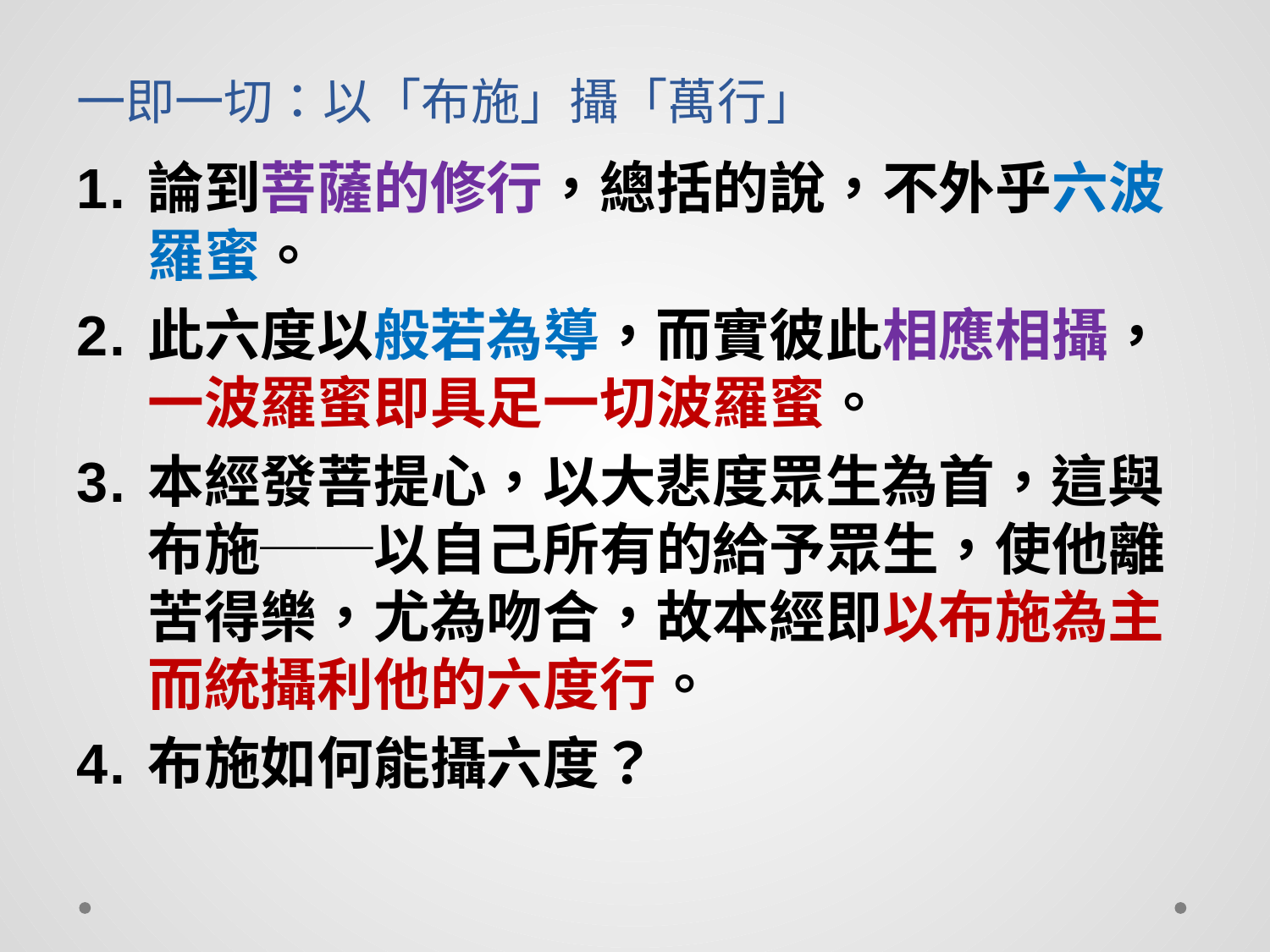

# 一即一切：以「布施」攝「萬行」
論到菩薩的修行，總括的說，不外乎六波羅蜜。
此六度以般若為導，而實彼此相應相攝，一波羅蜜即具足一切波羅蜜。
本經發菩提心，以大悲度眾生為首，這與布施──以自己所有的給予眾生，使他離苦得樂，尤為吻合，故本經即以布施為主而統攝利他的六度行。
布施如何能攝六度？